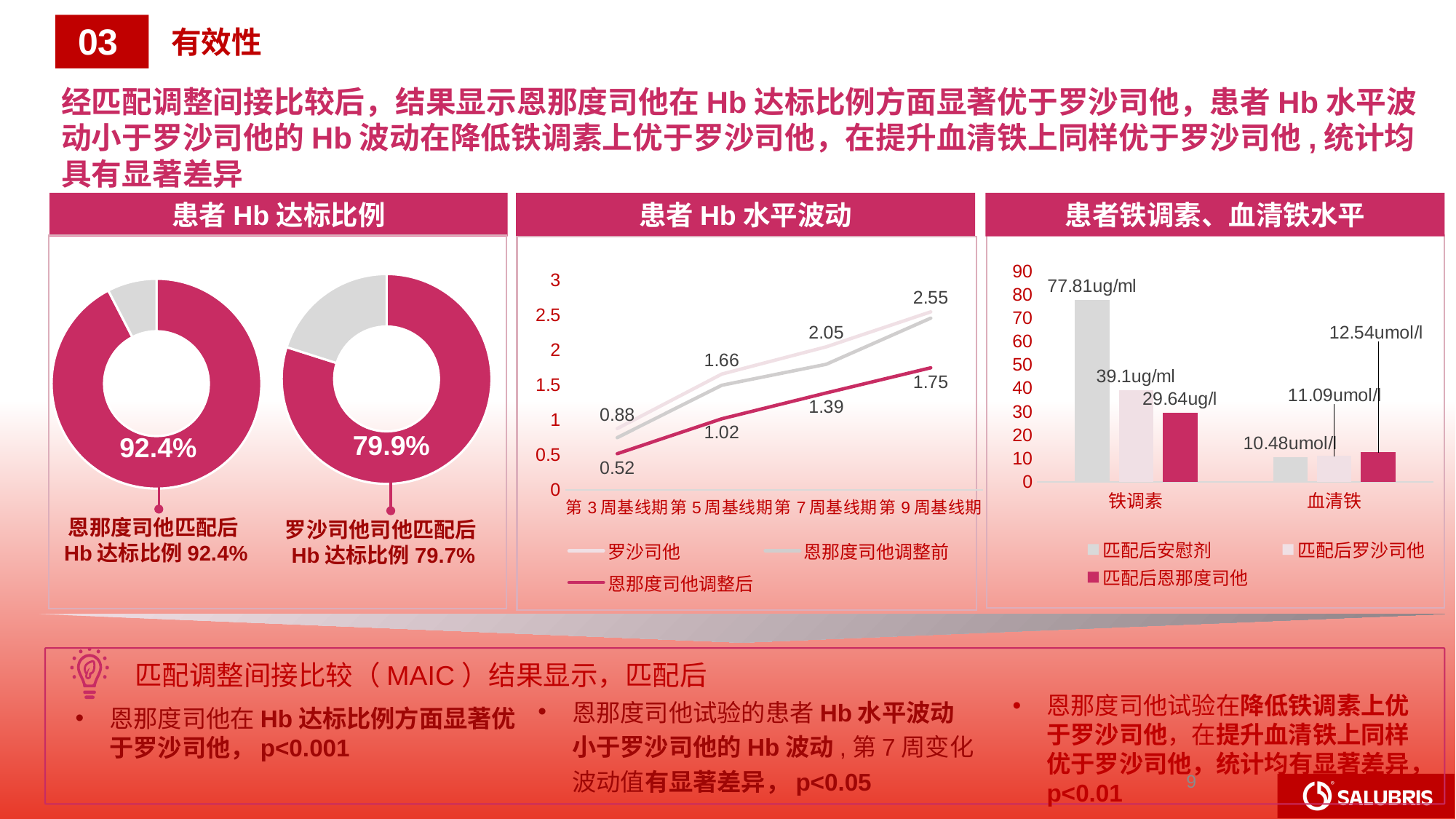

03

有效性
经匹配调整间接比较后，结果显示恩那度司他在Hb达标比例方面显著优于罗沙司他，患者Hb水平波动小于罗沙司他的Hb波动在降低铁调素上优于罗沙司他，在提升血清铁上同样优于罗沙司他,统计均具有显著差异
患者Hb达标比例
患者Hb水平波动
患者铁调素、血清铁水平

### Chart

| Category | 匹配后安慰剂 | 匹配后罗沙司他 | 匹配后恩那度司他 |
|---|---|---|---|
| 铁调素 | 77.81 | 39.1 | 29.64 |
| 血清铁 | 10.48 | 11.09 | 12.54 |

### Chart

| Category | 罗沙司他 | 恩那度司他调整前 | 恩那度司他调整后 |
|---|---|---|---|
| 第3周基线期 | 0.88 | 0.75 | 0.52 |
| 第5周基线期 | 1.66 | 1.5 | 1.02 |
| 第7周基线期 | 2.05 | 1.8 | 1.39 |
| 第9周基线期 | 2.55 | 2.46 | 1.75 |

### Chart

| Category | Hb达标比例 |
|---|---|
| 罗沙司他 | 79.9 |
| 其他 | 20.1 |

### Chart

| Category | Hb达标比例 |
|---|---|
| 恩那度司他 | 92.4 |
| 其他 | 7.6 |

### Chart

| Category |
|---|
79.9%
92.4%
恩那度司他匹配后Hb达标比例92.4%
罗沙司他司他匹配后Hb达标比例79.7%

匹配调整间接比较（MAIC）结果显示，匹配后
恩那度司他试验在降低铁调素上优于罗沙司他，在提升血清铁上同样优于罗沙司他，统计均有显著差异，p<0.01
恩那度司他试验的患者Hb水平波动小于罗沙司他的Hb波动,第7周变化波动值有显著差异，p<0.05
恩那度司他在Hb达标比例方面显著优于罗沙司他，p<0.001
9